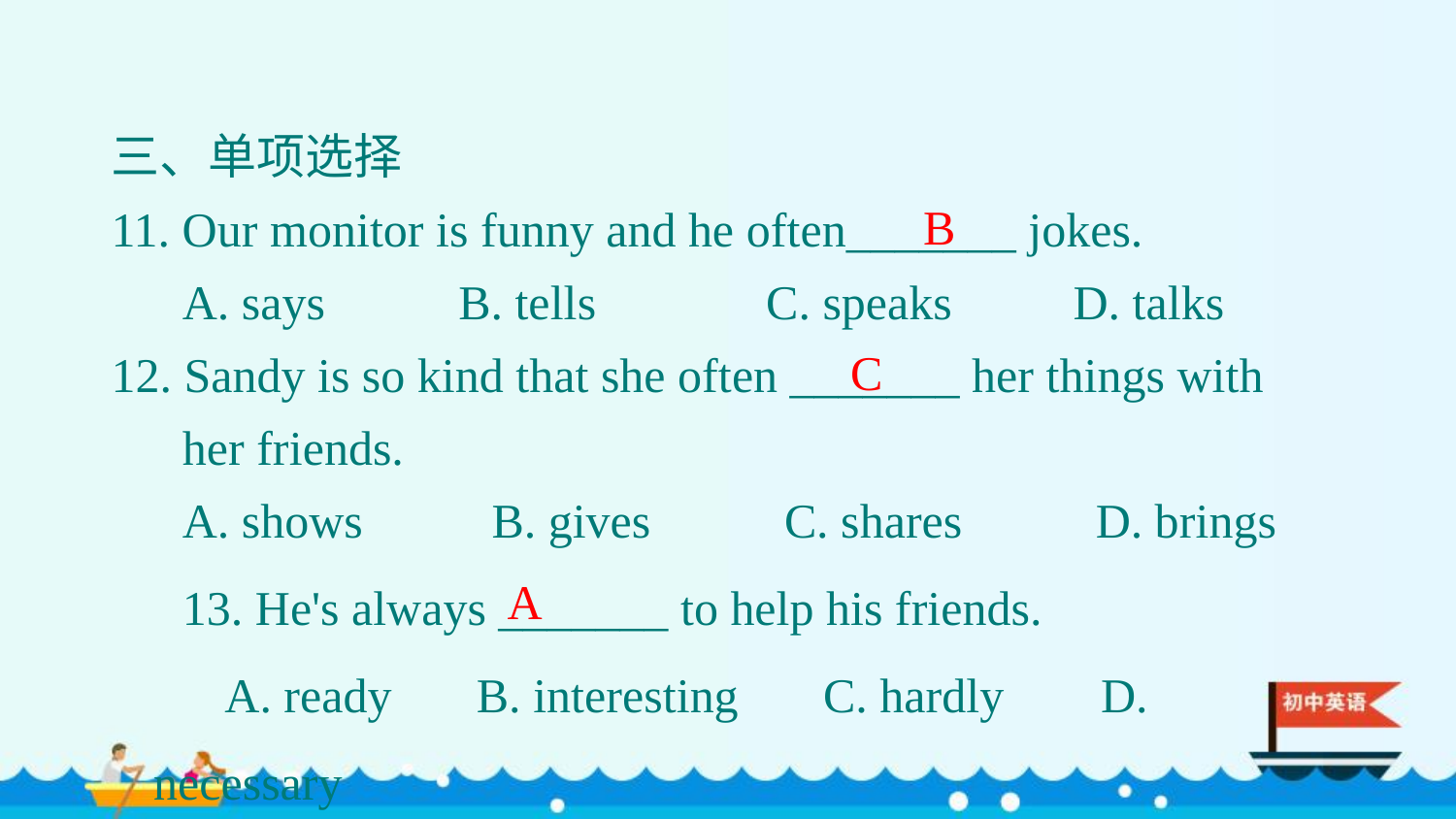

三、单项选择
11. Our monitor is funny and he often_______ jokes.
A. says           B. tells              C. speaks          D. talks
12. Sandy is so kind that she often _______ her things with her friends.
A. shows  　   B. gives           C. shares           D. brings
13. He's always _______ to help his friends.
A. ready       B. interesting       C. hardly        D. necessary
B
C
A